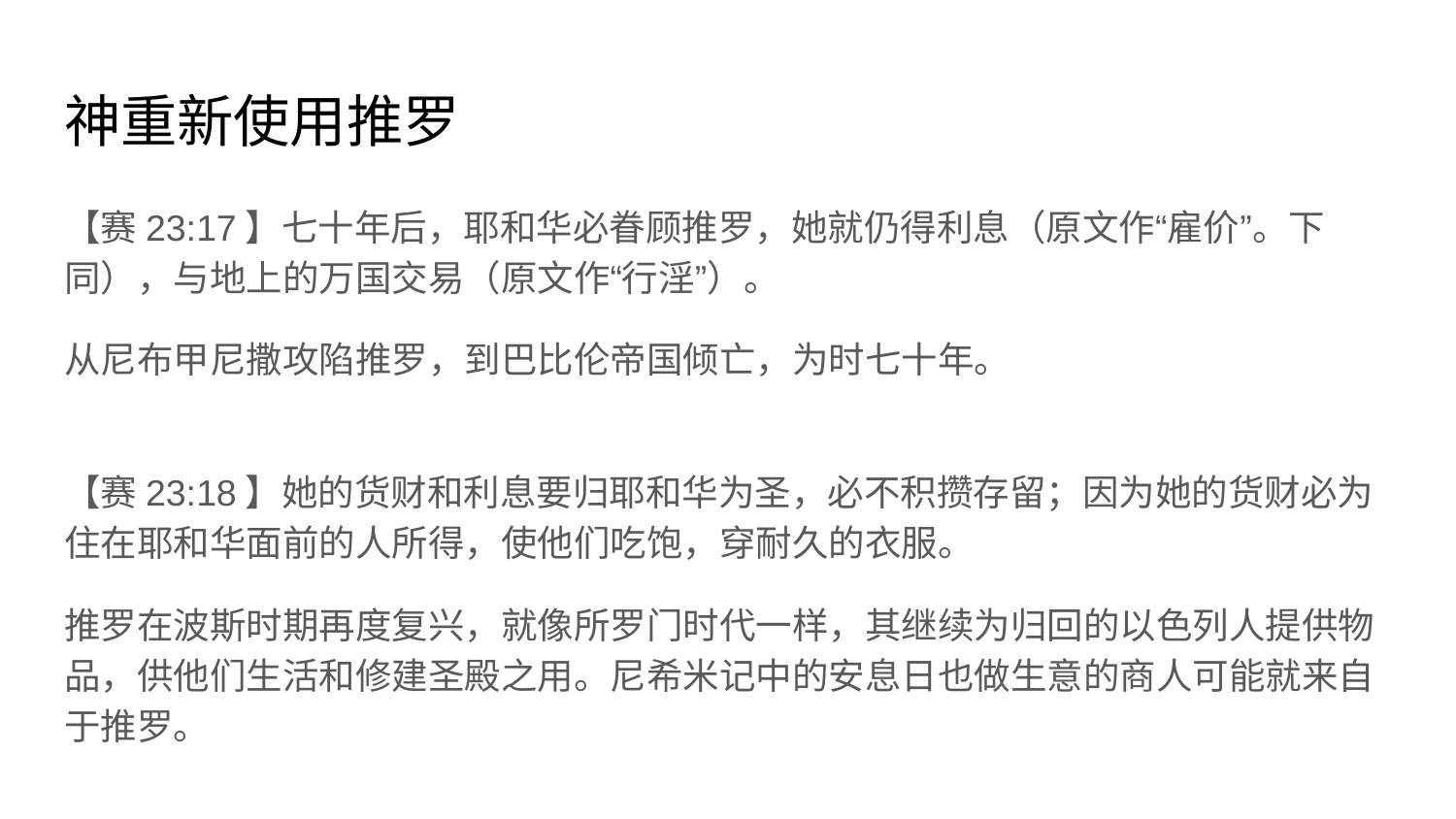

# 神重新使用推罗
【赛23:17】七十年后，耶和华必眷顾推罗，她就仍得利息（原文作“雇价”。下同），与地上的万国交易（原文作“行淫”）。
从尼布甲尼撒攻陷推罗，到巴比伦帝国倾亡，为时七十年。
【赛23:18】她的货财和利息要归耶和华为圣，必不积攒存留；因为她的货财必为住在耶和华面前的人所得，使他们吃饱，穿耐久的衣服。
推罗在波斯时期再度复兴，就像所罗门时代一样，其继续为归回的以色列人提供物品，供他们生活和修建圣殿之用。尼希米记中的安息日也做生意的商人可能就来自于推罗。